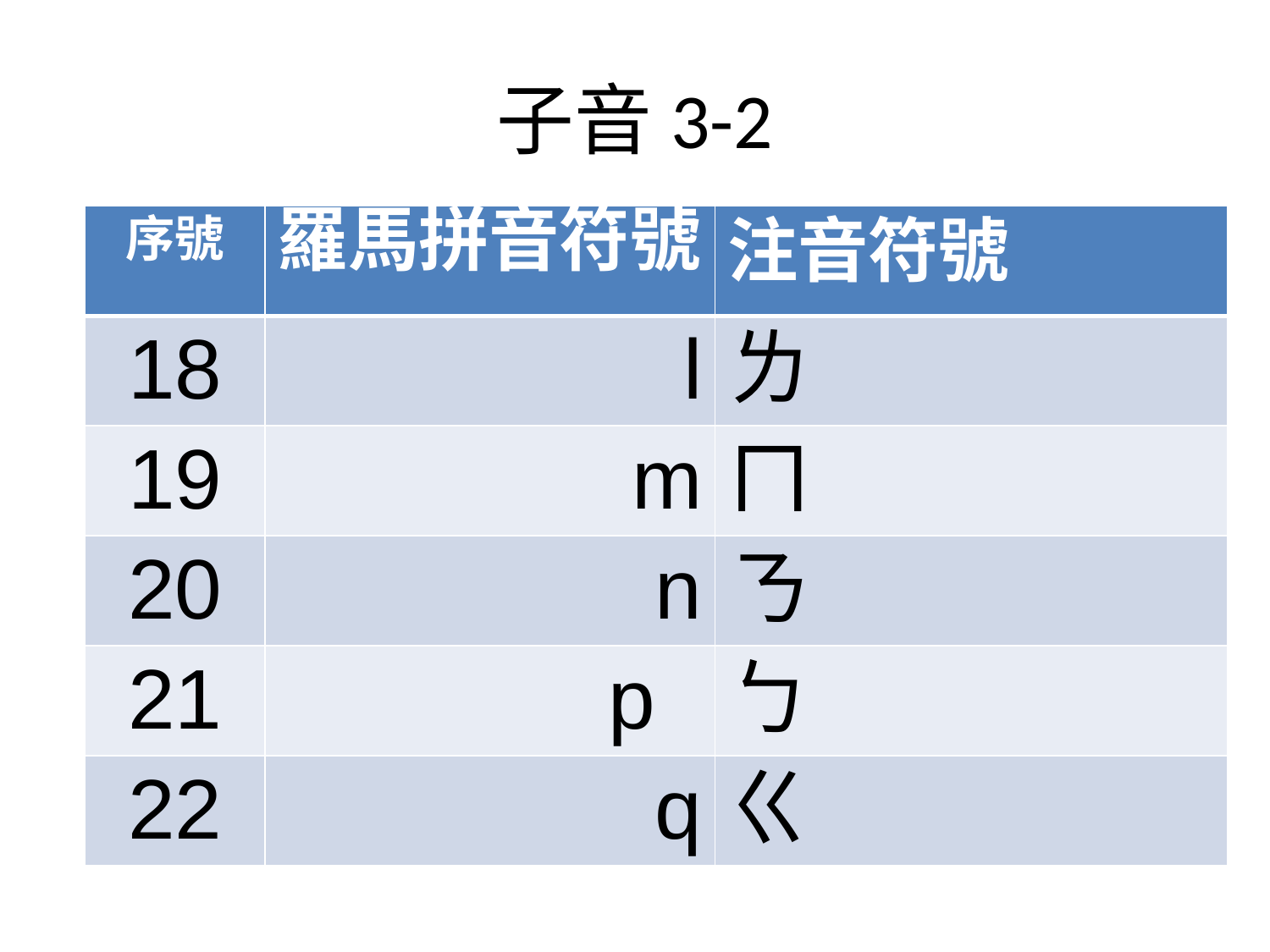

# 子音3-2
| 序號 | 羅馬拼音符號 | 注音符號 |
| --- | --- | --- |
| 18 | l | ㄌ |
| 19 | m | ㄇ |
| 20 | n | ㄋ |
| 21 | p | ㄅ |
| 22 | q | ㄍ |